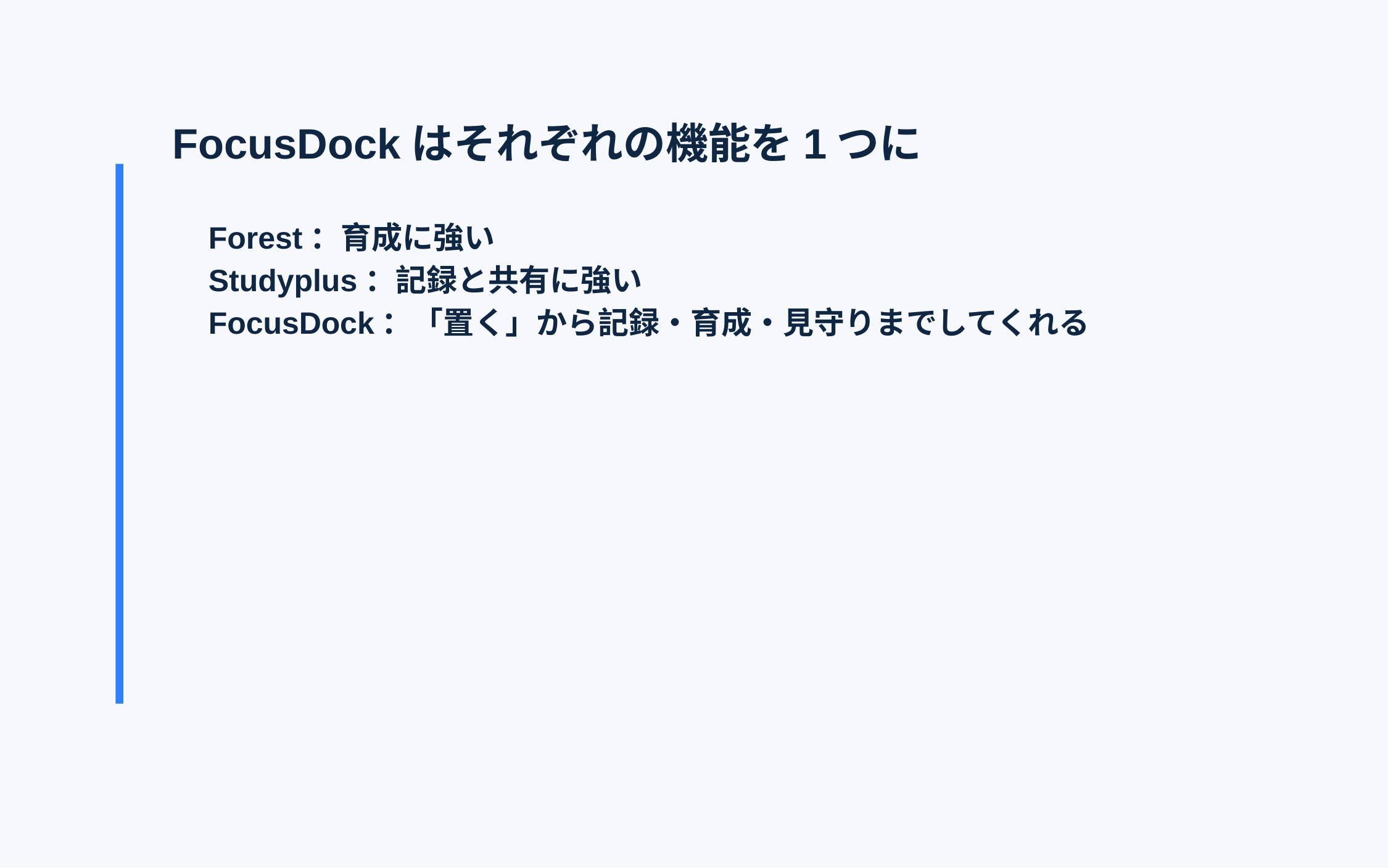

# FocusDockはそれぞれの機能を1つに

Forest：育成に強い
Studyplus：記録と共有に強い
FocusDock：「置く」から記録・育成・見守りまでしてくれる